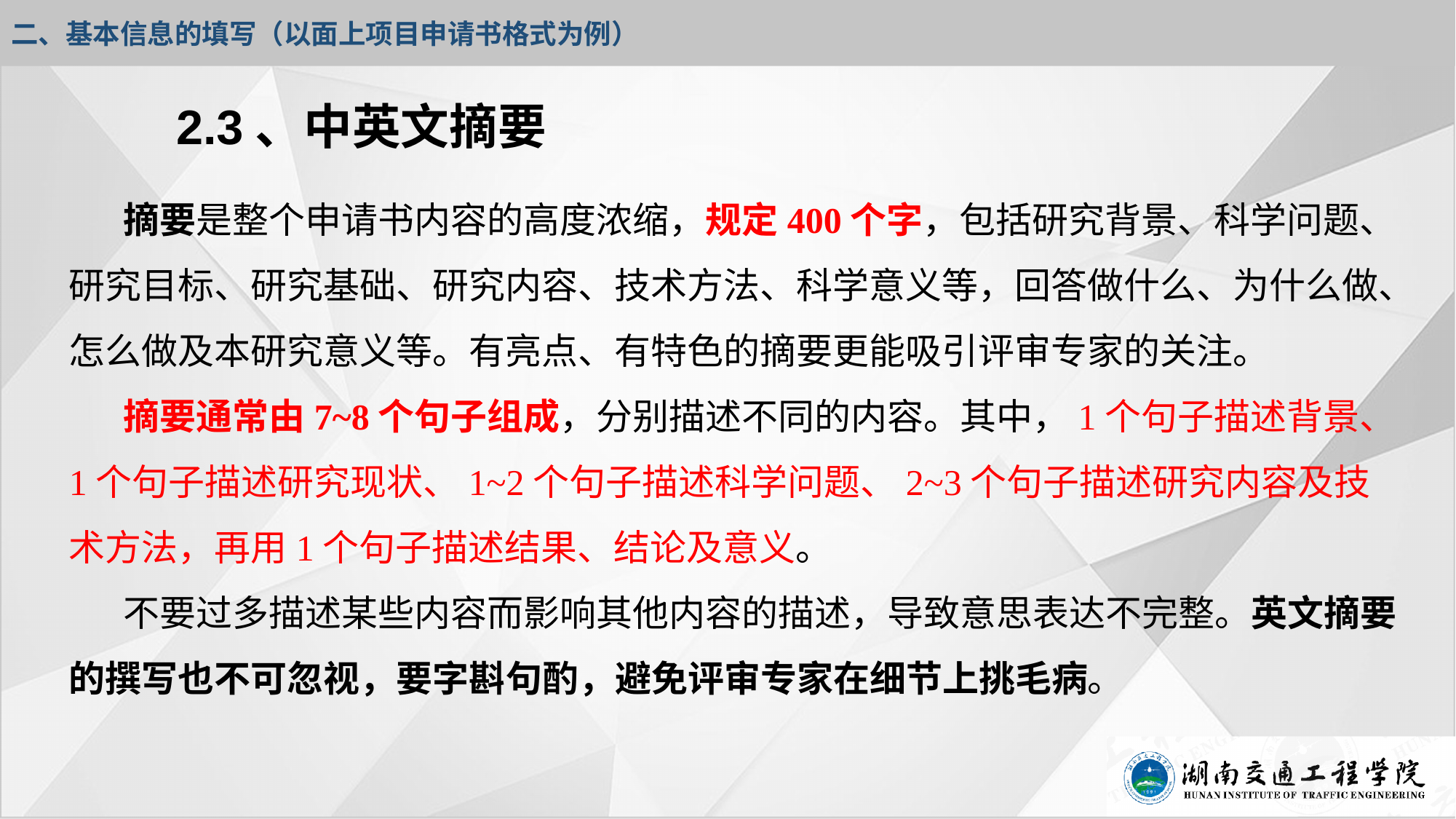

二、基本信息的填写（以面上项目申请书格式为例）
# 2.3、中英文摘要
摘要是整个申请书内容的高度浓缩，规定400个字，包括研究背景、科学问题、研究目标、研究基础、研究内容、技术方法、科学意义等，回答做什么、为什么做、怎么做及本研究意义等。有亮点、有特色的摘要更能吸引评审专家的关注。
摘要通常由7~8个句子组成，分别描述不同的内容。其中，1个句子描述背景、1个句子描述研究现状、1~2个句子描述科学问题、2~3个句子描述研究内容及技术方法，再用1个句子描述结果、结论及意义。
不要过多描述某些内容而影响其他内容的描述，导致意思表达不完整。英文摘要的撰写也不可忽视，要字斟句酌，避免评审专家在细节上挑毛病。